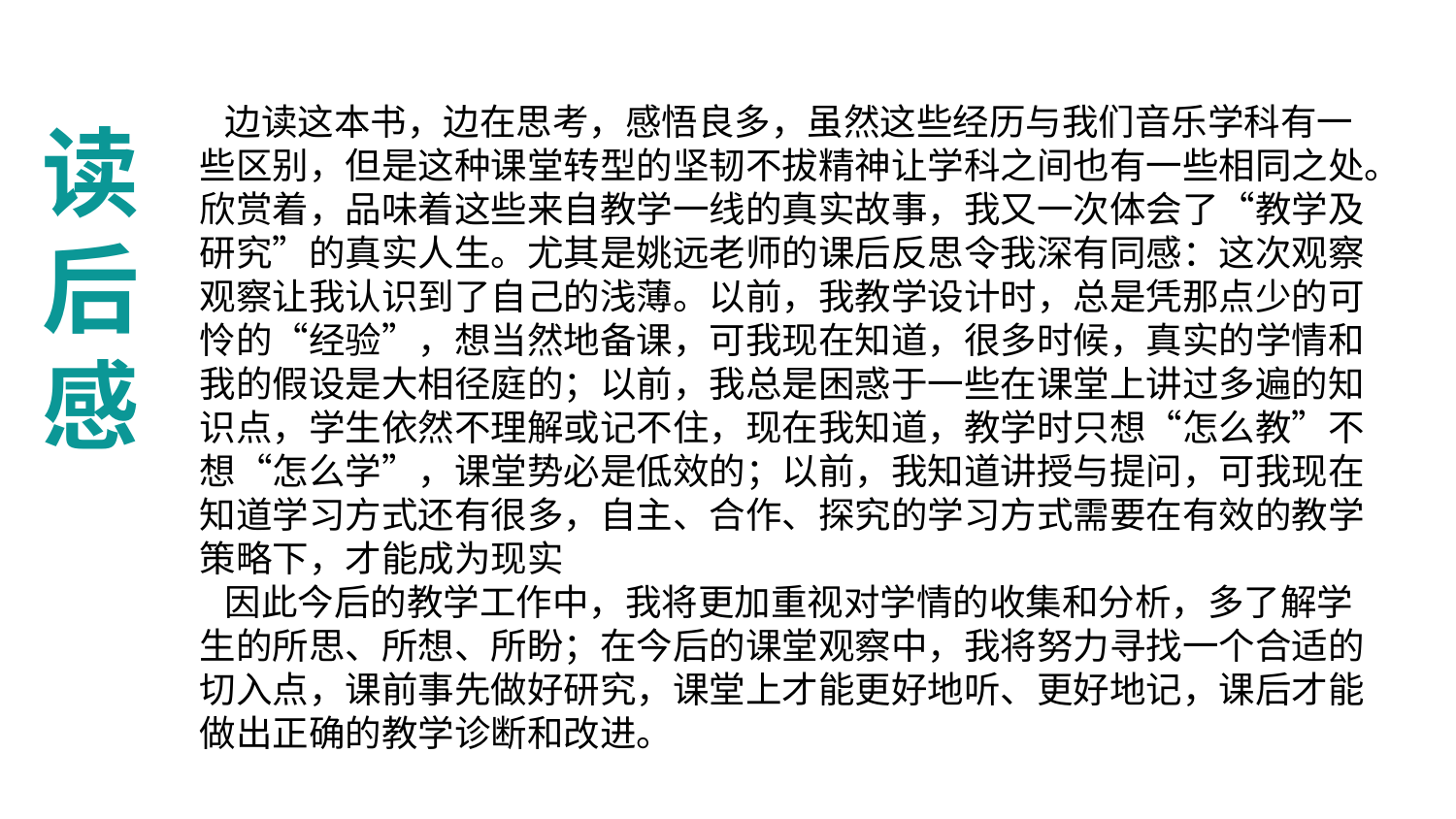

边读这本书，边在思考，感悟良多，虽然这些经历与我们音乐学科有一些区别，但是这种课堂转型的坚韧不拔精神让学科之间也有一些相同之处。欣赏着，品味着这些来自教学一线的真实故事，我又一次体会了“教学及研究”的真实人生。尤其是姚远老师的课后反思令我深有同感：这次观察观察让我认识到了自己的浅薄。以前，我教学设计时，总是凭那点少的可怜的“经验”，想当然地备课，可我现在知道，很多时候，真实的学情和我的假设是大相径庭的；以前，我总是困惑于一些在课堂上讲过多遍的知识点，学生依然不理解或记不住，现在我知道，教学时只想“怎么教”不想“怎么学”，课堂势必是低效的；以前，我知道讲授与提问，可我现在知道学习方式还有很多，自主、合作、探究的学习方式需要在有效的教学策略下，才能成为现实
  因此今后的教学工作中，我将更加重视对学情的收集和分析，多了解学生的所思、所想、所盼；在今后的课堂观察中，我将努力寻找一个合适的切入点，课前事先做好研究，课堂上才能更好地听、更好地记，课后才能做出正确的教学诊断和改进。
读后感